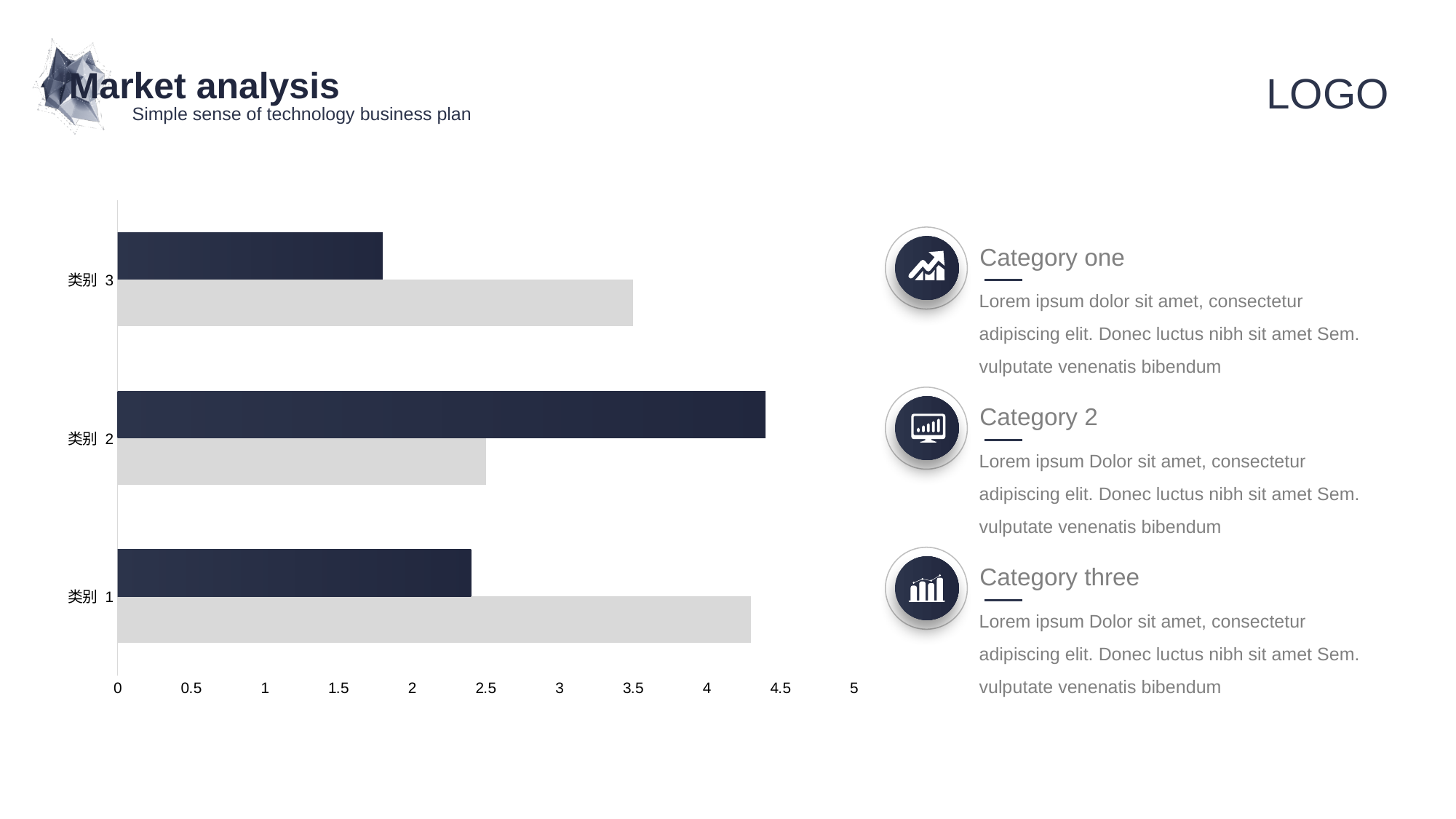

Market analysis
Simple sense of technology business plan

### Chart

| Category | 系列 1 | 系列 2 |
|---|---|---|
| 类别 1 | 4.3 | 2.4 |
| 类别 2 | 2.5 | 4.4 |
| 类别 3 | 3.5 | 1.8 |

Category one

Lorem ipsum dolor sit amet, consectetur adipiscing elit. Donec luctus nibh sit amet Sem. vulputate venenatis bibendum

Category 2

Lorem ipsum Dolor sit amet, consectetur adipiscing elit. Donec luctus nibh sit amet Sem. vulputate venenatis bibendum

Category three

Lorem ipsum Dolor sit amet, consectetur adipiscing elit. Donec luctus nibh sit amet Sem. vulputate venenatis bibendum